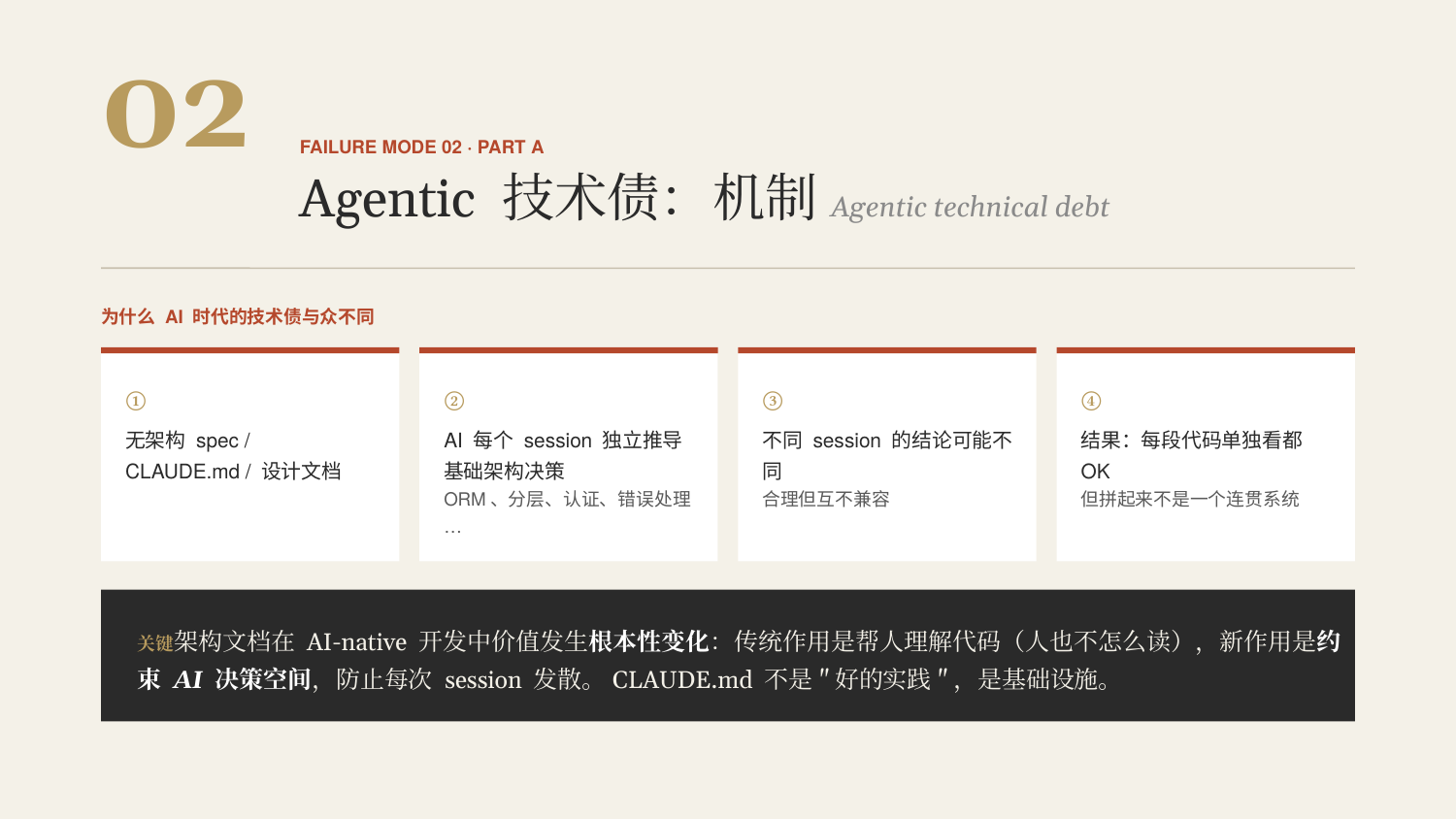

02
FAILURE MODE 02 · PART A
Agentic 技术债：机制Agentic technical debt

为什么 AI 时代的技术债与众不同

①
②
③
④
无架构 spec / CLAUDE.md / 设计文档
AI 每个 session 独立推导基础架构决策
不同 session 的结论可能不同
结果：每段代码单独看都 OK
ORM、分层、认证、错误处理…
合理但互不兼容
但拼起来不是一个连贯系统

关键架构文档在 AI-native 开发中价值发生根本性变化：传统作用是帮人理解代码（人也不怎么读），新作用是约束 AI 决策空间，防止每次 session 发散。CLAUDE.md 不是"好的实践"，是基础设施。